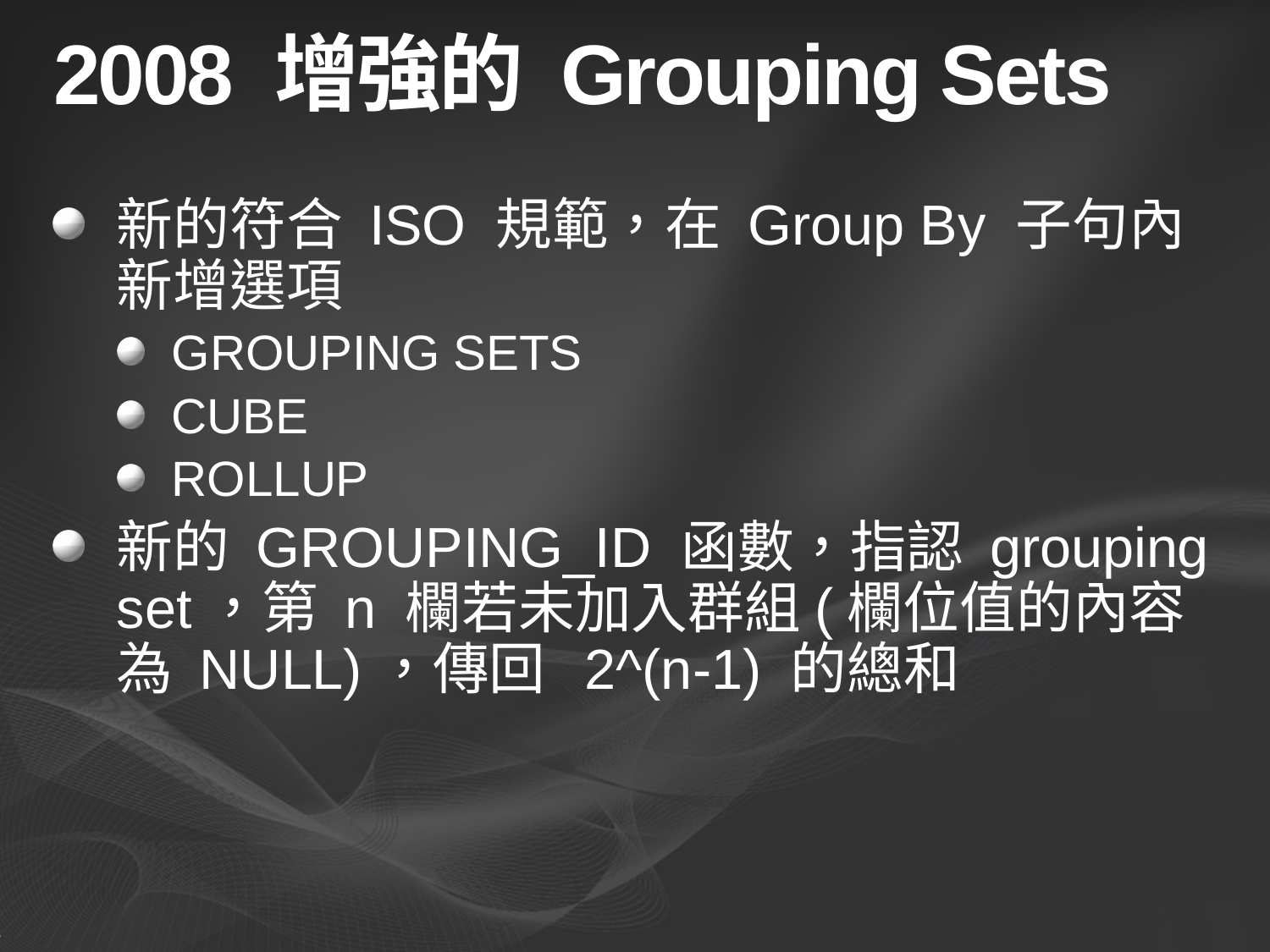

# 2008 增強的 Grouping Sets
新的符合 ISO 規範，在 Group By 子句內新增選項
GROUPING SETS
CUBE
ROLLUP
新的 GROUPING_ID 函數，指認 grouping set，第 n 欄若未加入群組(欄位值的內容為 NULL)，傳回  2^(n-1) 的總和